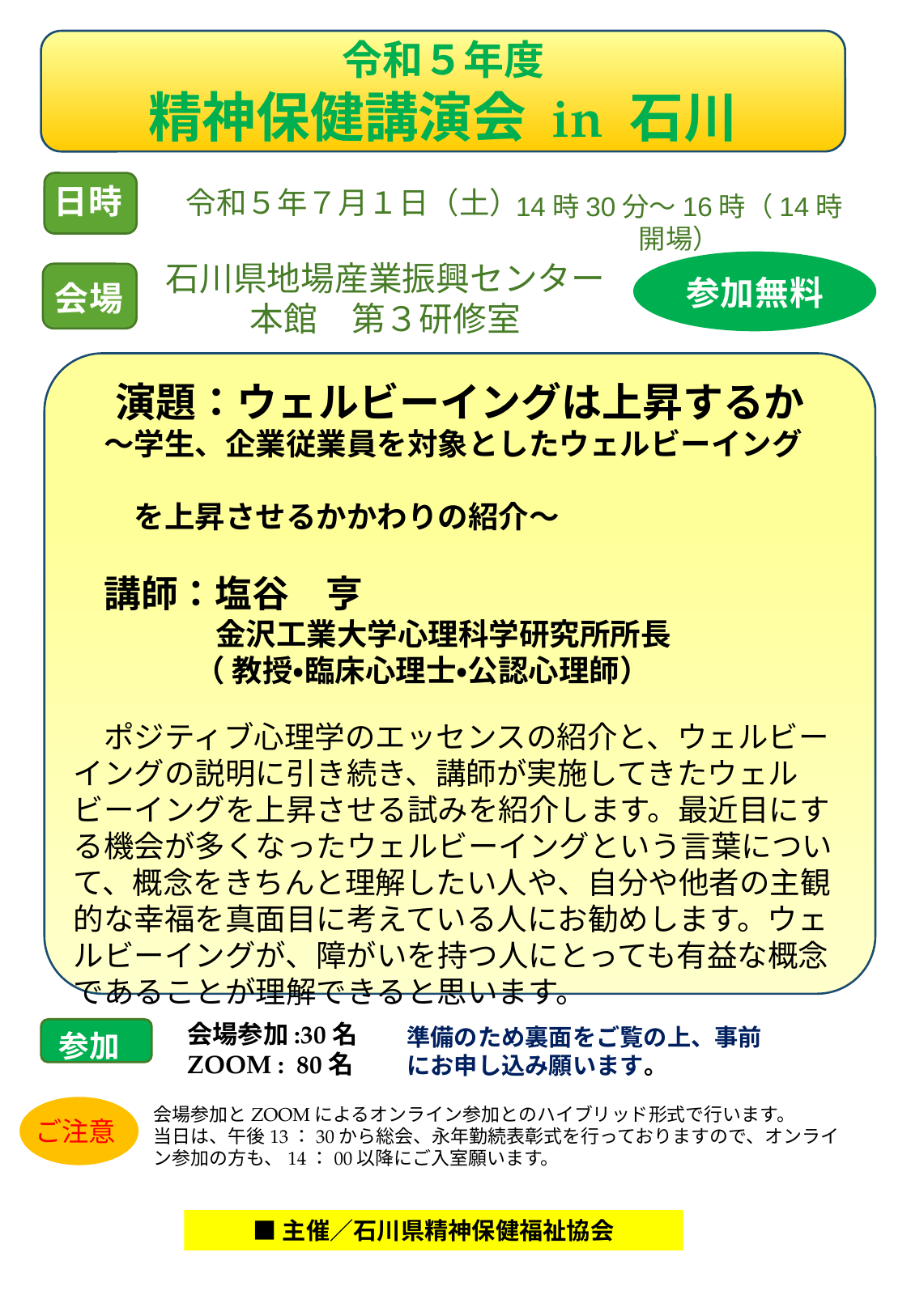

令和５年度
精神保健講演会 in 石川

日時
令和５年７月１日（土）
14時30分～16時（14時開場）
石川県地場産業振興センター
本館　第３研修室

参加無料

会場
演題：ウェルビーイングは上昇するか
　～学生、企業従業員を対象としたウェルビーイング
　　を上昇させるかかわりの紹介～

　講師：塩谷　亨
　　　　   金沢工業大学心理科学研究所所長
　　　　（ 教授・臨床心理士・公認心理師）

　ポジティブ心理学のエッセンスの紹介と、ウェルビーイングの説明に引き続き、講師が実施してきたウェルビーイングを上昇させる試みを紹介します。最近目にする機会が多くなったウェルビーイングという言葉について、概念をきちんと理解したい人や、自分や他者の主観的な幸福を真面目に考えている人にお勧めします。ウェルビーイングが、障がいを持つ人にとっても有益な概念であることが理解できると思います。
講　演

会場参加:30名
ZOOM :  80名
準備のため裏面をご覧の上、事前にお申し込み願います。

参加

会場参加とZOOMによるオンライン参加とのハイブリッド形式で行います。
当日は、午後13：30から総会、永年勤続表彰式を行っておりますので、オンライン参加の方も、14：00以降にご入室願います。

ご注意
■主催／石川県精神保健福祉協会